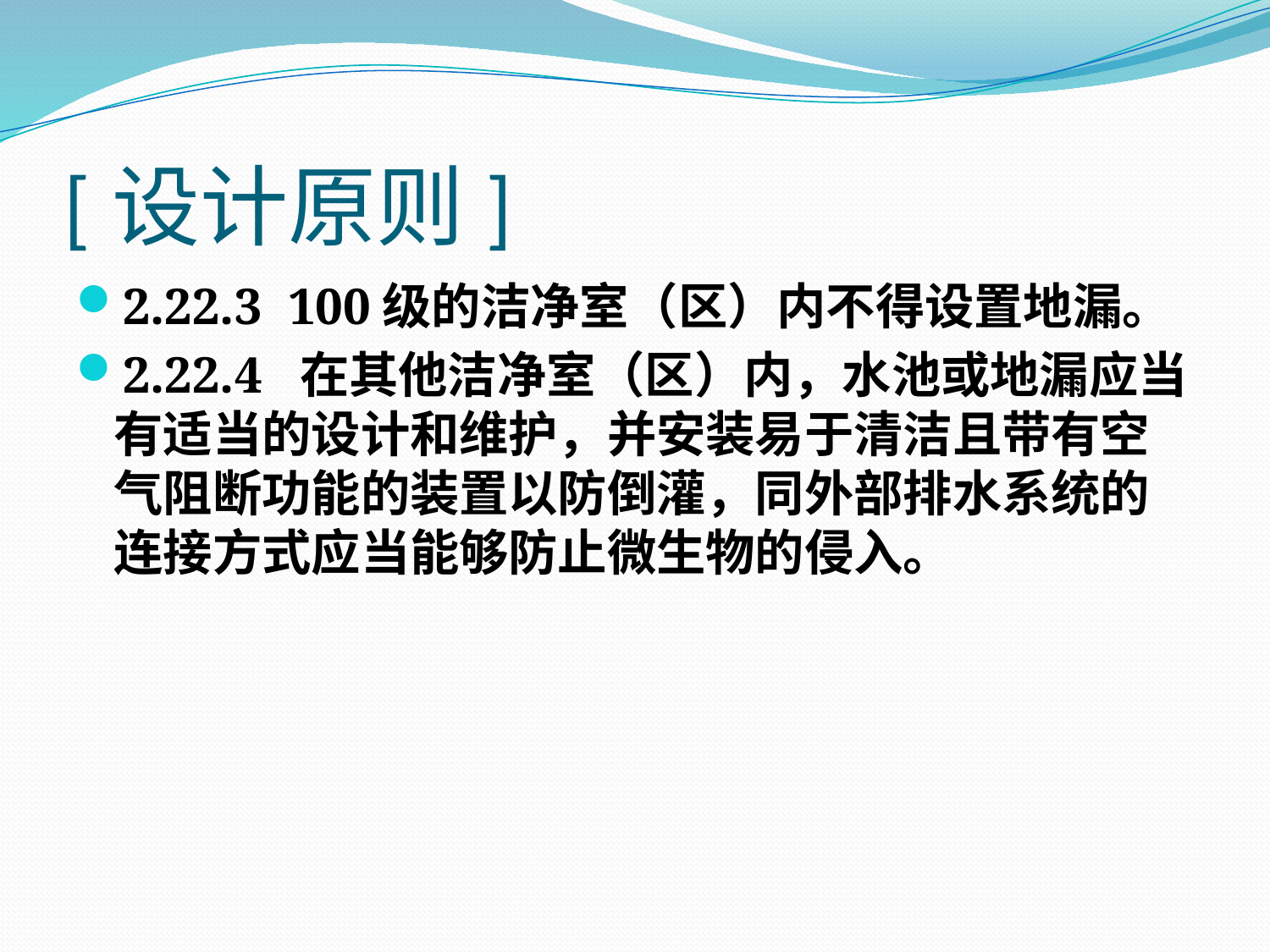

# [设计原则]
2.22.3  100级的洁净室（区）内不得设置地漏。
2.22.4  在其他洁净室（区）内，水池或地漏应当有适当的设计和维护，并安装易于清洁且带有空气阻断功能的装置以防倒灌，同外部排水系统的连接方式应当能够防止微生物的侵入。